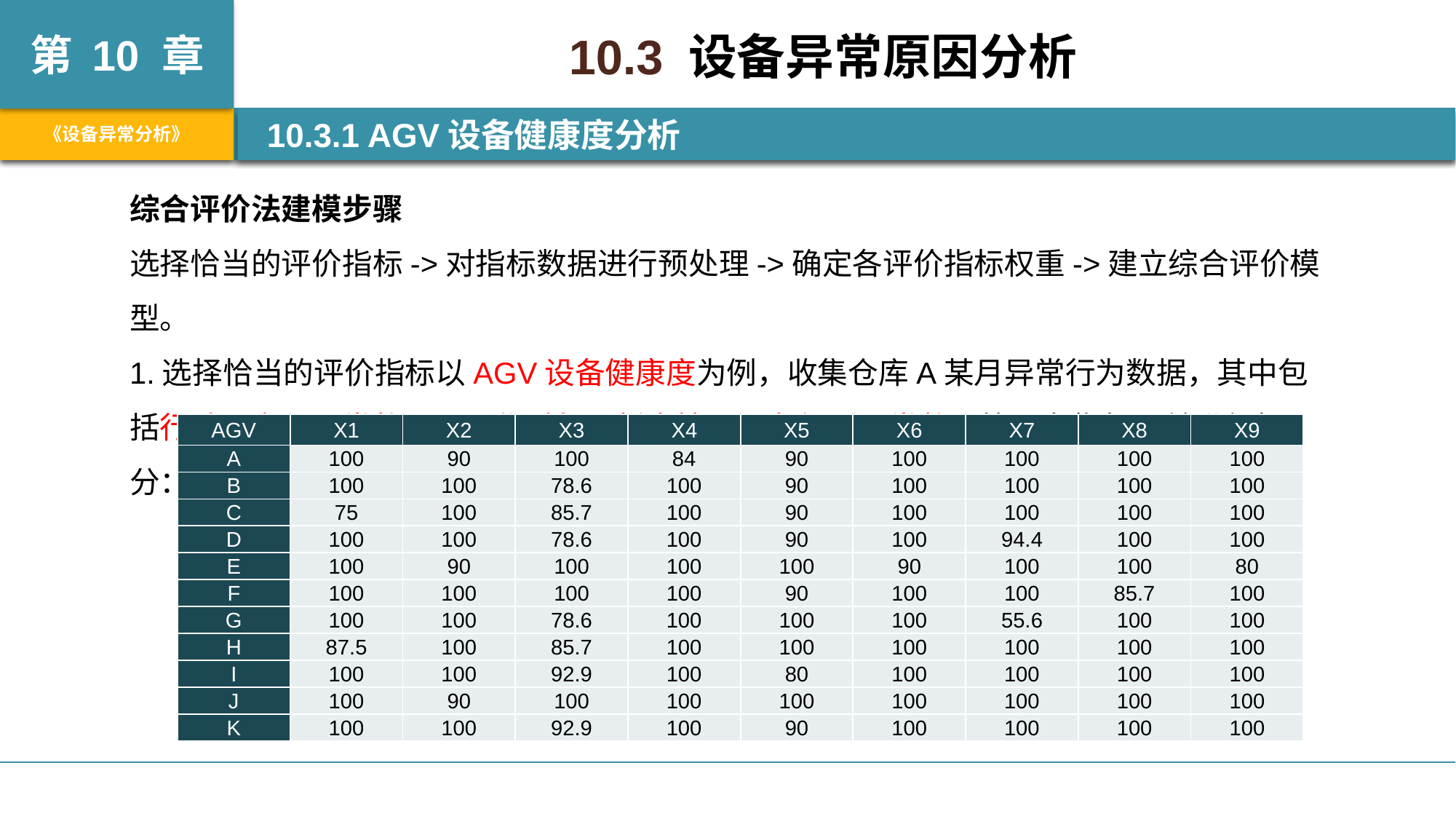

10.3 设备异常原因分析
  10.3.1 AGV设备健康度分析
综合评价法建模步骤
选择恰当的评价指标->对指标数据进行预处理->确定各评价指标权重->建立综合评价模型。
1.选择恰当的评价指标以AGV设备健康度为例，收集仓库A某月异常行为数据，其中包括行驶距离，异常数量，工作时长，耗电情况，各级别异常数量等9各指标，并进行打分：
| AGV | X1 | X2 | X3 | X4 | X5 | X6 | X7 | X8 | X9 |
| --- | --- | --- | --- | --- | --- | --- | --- | --- | --- |
| A | 100 | 90 | 100 | 84 | 90 | 100 | 100 | 100 | 100 |
| B | 100 | 100 | 78.6 | 100 | 90 | 100 | 100 | 100 | 100 |
| C | 75 | 100 | 85.7 | 100 | 90 | 100 | 100 | 100 | 100 |
| D | 100 | 100 | 78.6 | 100 | 90 | 100 | 94.4 | 100 | 100 |
| E | 100 | 90 | 100 | 100 | 100 | 90 | 100 | 100 | 80 |
| F | 100 | 100 | 100 | 100 | 90 | 100 | 100 | 85.7 | 100 |
| G | 100 | 100 | 78.6 | 100 | 100 | 100 | 55.6 | 100 | 100 |
| H | 87.5 | 100 | 85.7 | 100 | 100 | 100 | 100 | 100 | 100 |
| I | 100 | 100 | 92.9 | 100 | 80 | 100 | 100 | 100 | 100 |
| J | 100 | 90 | 100 | 100 | 100 | 100 | 100 | 100 | 100 |
| K | 100 | 100 | 92.9 | 100 | 90 | 100 | 100 | 100 | 100 |